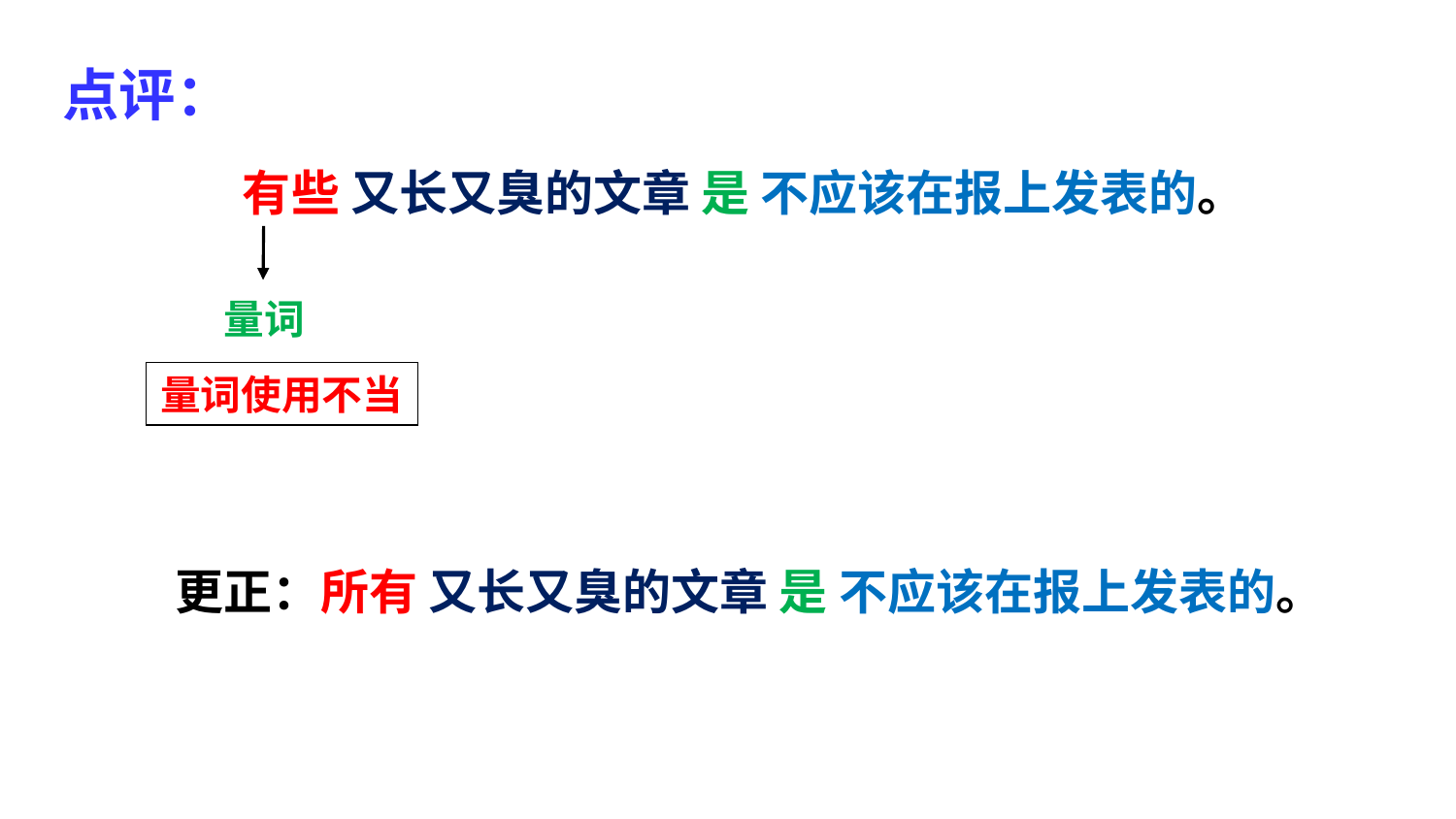

点评：
有些 又长又臭的文章 是 不应该在报上发表的。
量词
量词使用不当
更正：所有 又长又臭的文章 是 不应该在报上发表的。